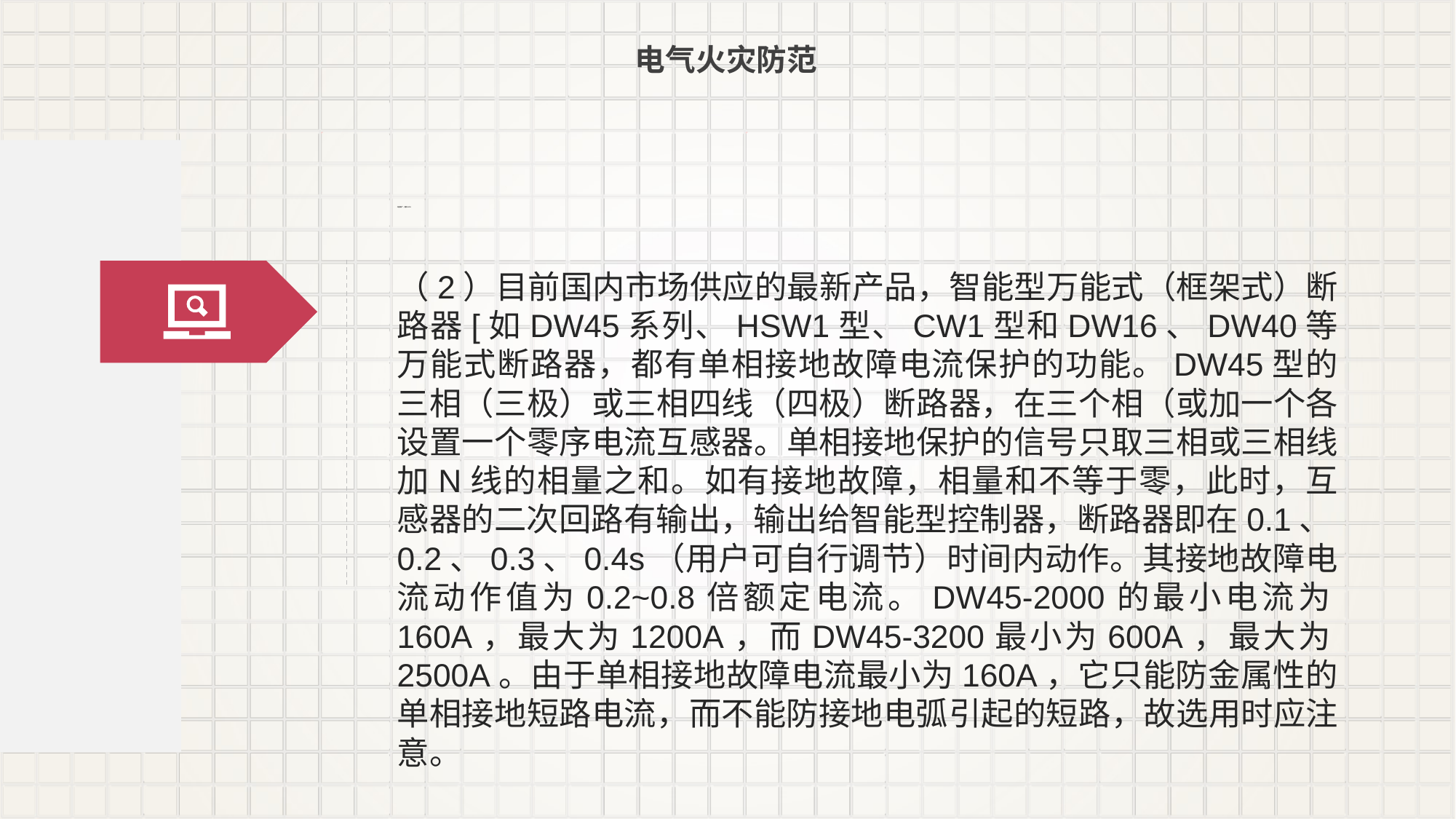

电气火灾防范

大量推广、使用RCD

（2）目前国内市场供应的最新产品，智能型万能式（框架式）断路器[如DW45系列、HSW1型、CW1型和DW16、DW40等万能式断路器，都有单相接地故障电流保护的功能。DW45型的三相（三极）或三相四线（四极）断路器，在三个相（或加一个各设置一个零序电流互感器。单相接地保护的信号只取三相或三相线加N线的相量之和。如有接地故障，相量和不等于零，此时，互感器的二次回路有输出，输出给智能型控制器，断路器即在0.1、0.2、0.3、0.4s（用户可自行调节）时间内动作。其接地故障电流动作值为0.2~0.8倍额定电流。DW45-2000的最小电流为160A，最大为1200A，而DW45-3200最小为600A，最大为2500A。由于单相接地故障电流最小为160A，它只能防金属性的单相接地短路电流，而不能防接地电弧引起的短路，故选用时应注意。